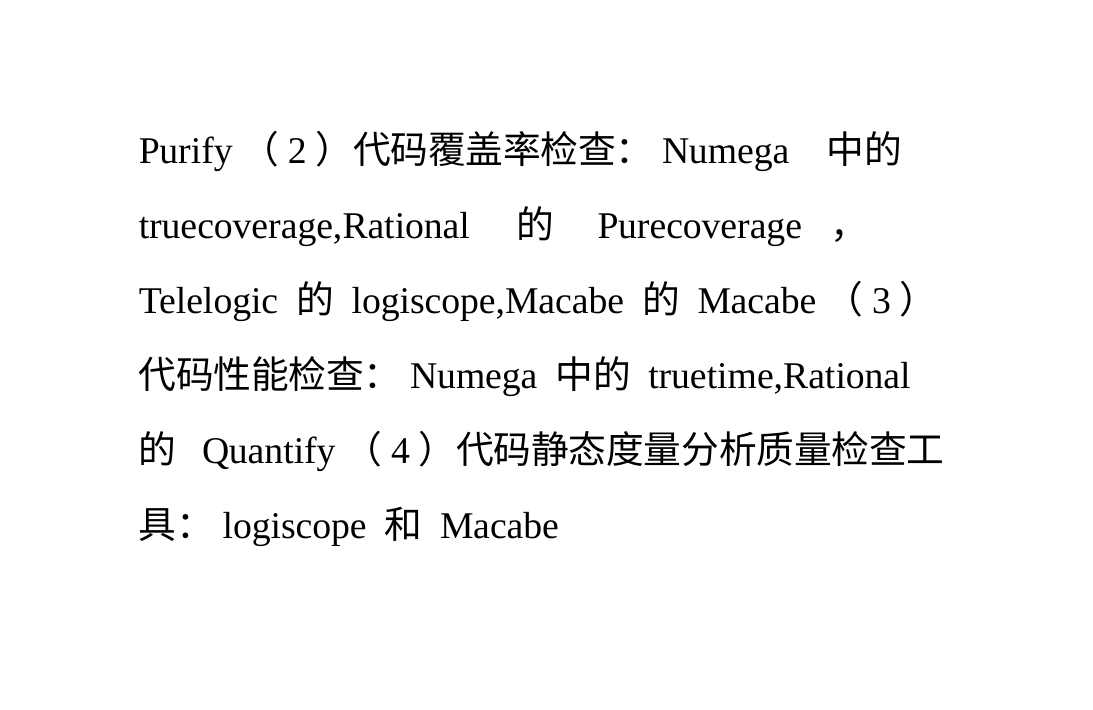

我短暂迷恋的美丽。
我憧憬远方的风景，我向往未知的美好。
我会飘到哪一个陌生的国度
Purify（2）代码覆盖率检查：Numega   中的

truecoverage,Rational    的    Purecoverage  ，

Telelogic 的 logiscope,Macabe 的 Macabe（3）

代码性能检查：Numega 中的 truetime,Rational

的  Quantify（4）代码静态度量分析质量检查工

具：logiscope 和 Macabe